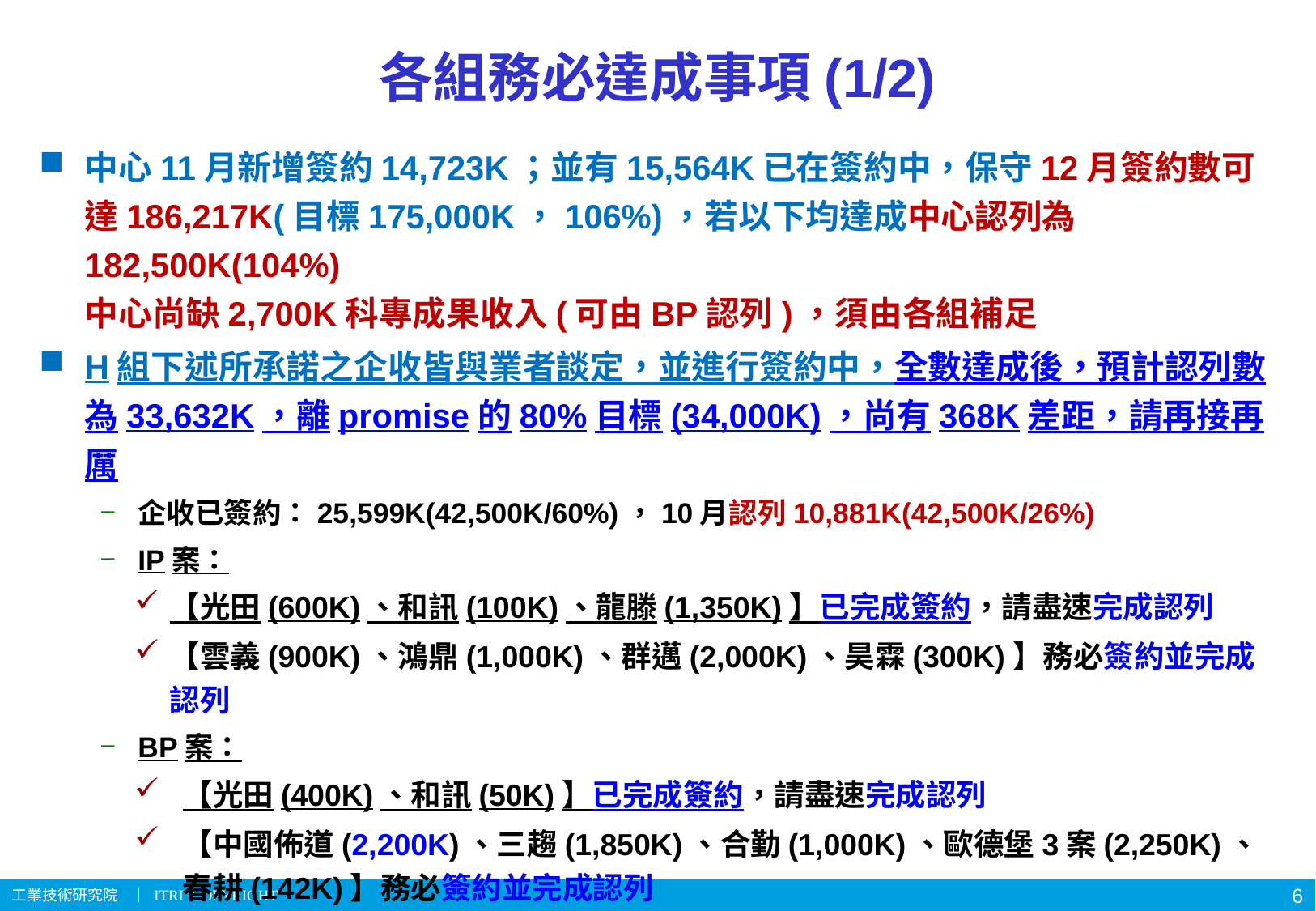

# 各組務必達成事項(1/2)
中心11月新增簽約14,723K；並有15,564K已在簽約中，保守12月簽約數可達186,217K(目標175,000K，106%)，若以下均達成中心認列為182,500K(104%)
中心尚缺2,700K科專成果收入(可由BP認列)，須由各組補足
H組下述所承諾之企收皆與業者談定，並進行簽約中，全數達成後，預計認列數為33,632K，離promise的80%目標(34,000K)，尚有368K差距，請再接再厲
企收已簽約：25,599K(42,500K/60%)，10月認列10,881K(42,500K/26%)
IP案：
【光田(600K)、和訊(100K)、龍滕(1,350K)】已完成簽約，請盡速完成認列
【雲義(900K)、鴻鼎(1,000K)、群邁(2,000K)、昊霖(300K)】務必簽約並完成認列
BP案：
【光田(400K)、和訊(50K)】已完成簽約，請盡速完成認列
【中國佈道(2,200K)、三趨(1,850K)、合勤(1,000K)、歐德堡3案(2,250K)、春耕(142K)】務必簽約並完成認列
另所布局之業科，如:智齡案，請再加速提案，以布局明年的資源